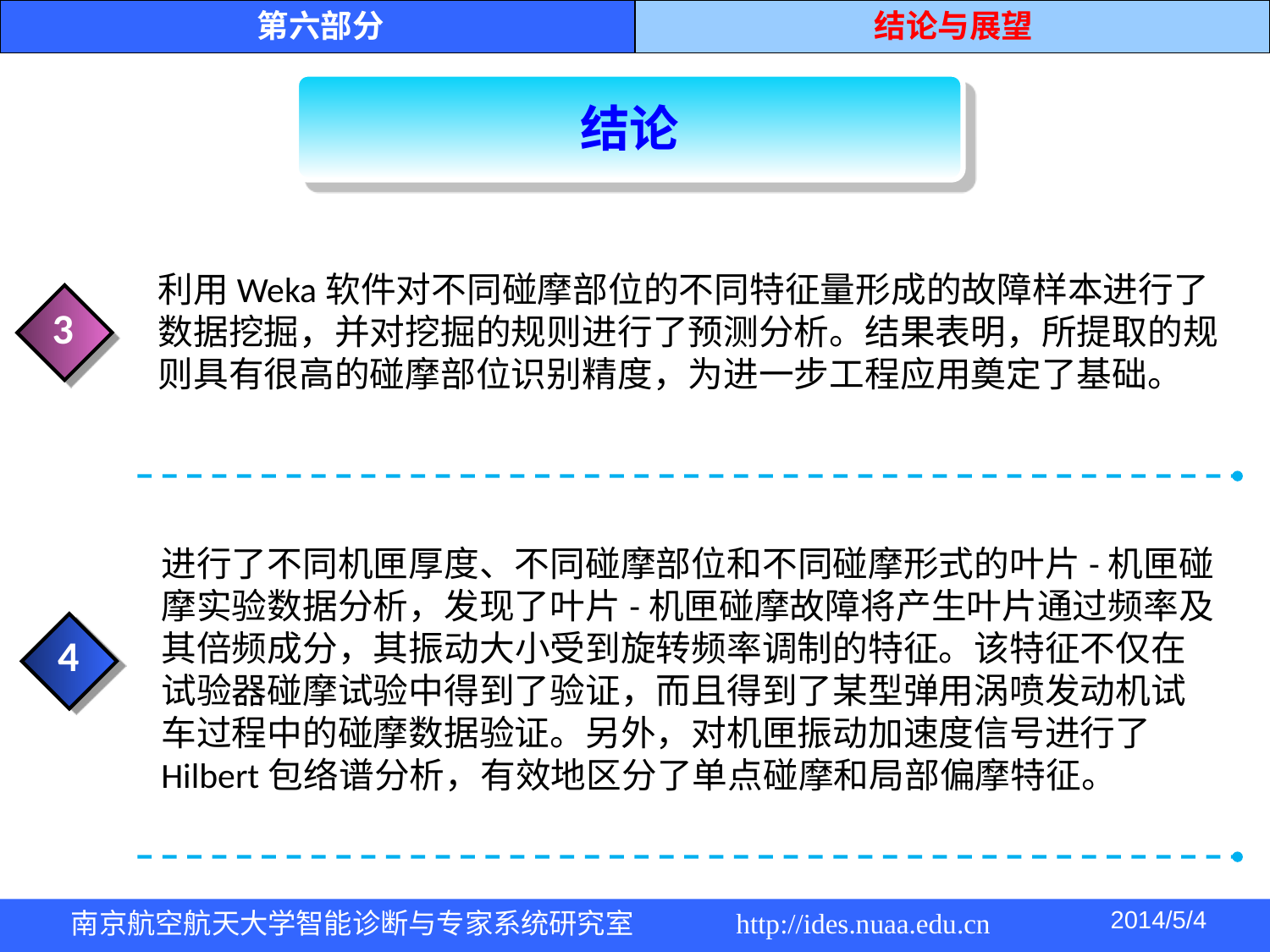

第六部分
结论与展望
结论
利用Weka软件对不同碰摩部位的不同特征量形成的故障样本进行了数据挖掘，并对挖掘的规则进行了预测分析。结果表明，所提取的规则具有很高的碰摩部位识别精度，为进一步工程应用奠定了基础。

3

进行了不同机匣厚度、不同碰摩部位和不同碰摩形式的叶片-机匣碰摩实验数据分析，发现了叶片-机匣碰摩故障将产生叶片通过频率及其倍频成分，其振动大小受到旋转频率调制的特征。该特征不仅在试验器碰摩试验中得到了验证，而且得到了某型弹用涡喷发动机试车过程中的碰摩数据验证。另外，对机匣振动加速度信号进行了Hilbert包络谱分析，有效地区分了单点碰摩和局部偏摩特征。

4

2014/5/4
南京航空航天大学智能诊断与专家系统研究室               http://ides.nuaa.edu.cn